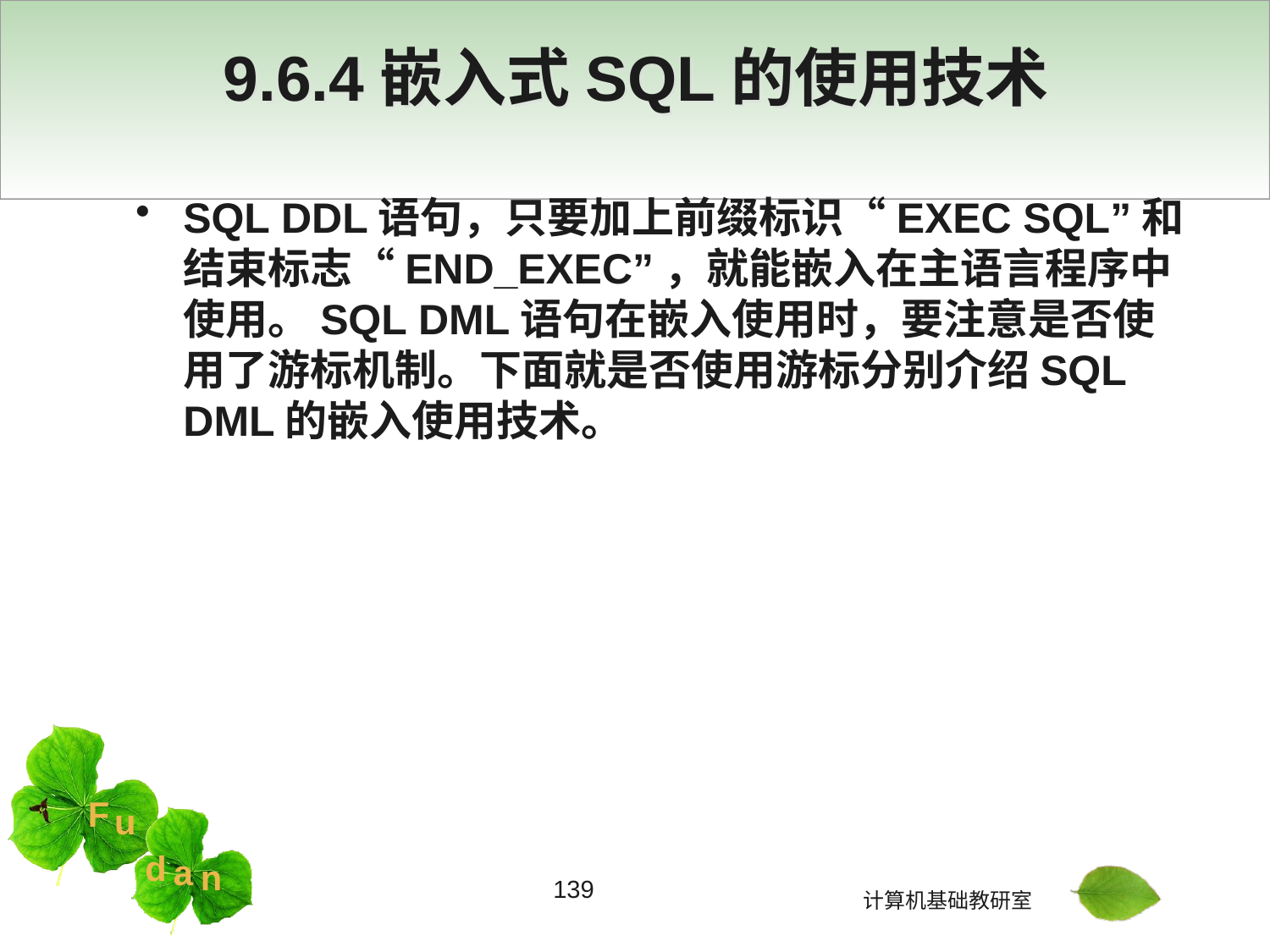

# 9.6.4嵌入式SQL的使用技术
SQL DDL语句，只要加上前缀标识“EXEC SQL”和结束标志“END_EXEC”，就能嵌入在主语言程序中使用。SQL DML语句在嵌入使用时，要注意是否使用了游标机制。下面就是否使用游标分别介绍SQL DML的嵌入使用技术。
139